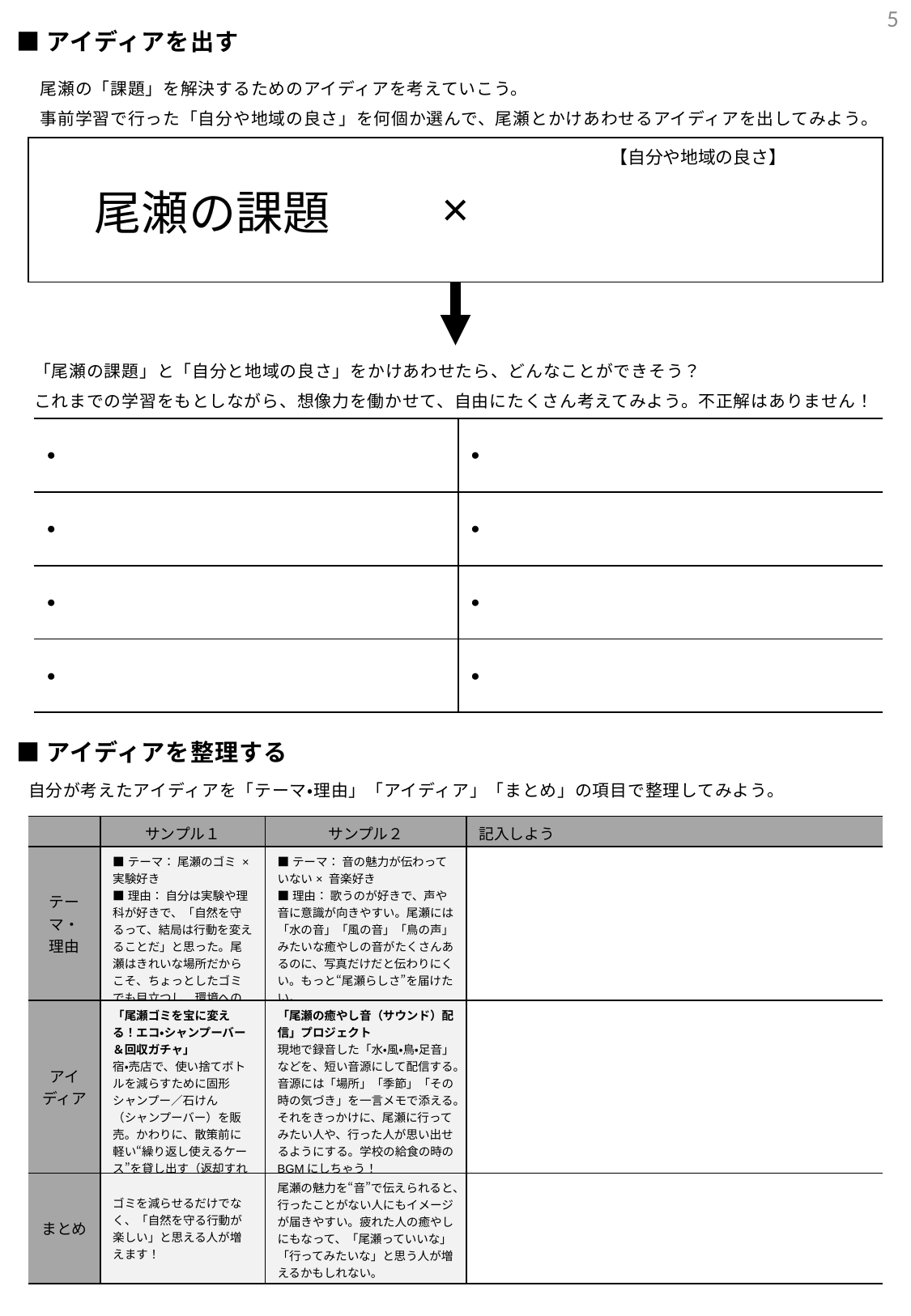

5
■アイディアを出す
尾瀬の「課題」を解決するためのアイディアを考えていこう。
事前学習で行った「自分や地域の良さ」を何個か選んで、尾瀬とかけあわせるアイディアを出してみよう。
| 尾瀬の課題 | × | 【自分や地域の良さ】 |
| --- | --- | --- |
「尾瀬の課題」と「自分と地域の良さ」をかけあわせたら、どんなことができそう？
これまでの学習をもとしながら、想像力を働かせて、自由にたくさん考えてみよう。不正解はありません！
| ● | ● |
| --- | --- |
| ● | ● |
| ● | ● |
| ● | ● |
■アイディアを整理する
自分が考えたアイディアを「テーマ・理由」「アイディア」「まとめ」の項目で整理してみよう。
|  | サンプル１ | サンプル２ | 記入しよう |
| --- | --- | --- | --- |
| テーマ・ 理由 | ■テーマ： 尾瀬のゴミ × 実験好き ■理由： 自分は実験や理科が好きで、「自然を守るって、結局は行動を変えることだ」と思った。尾瀬はきれいな場所だからこそ、ちょっとしたゴミでも目立つし、環境への負担を減らしたい。 | ■テーマ： 音の魅力が伝わっていない× 音楽好き ■理由： 歌うのが好きで、声や音に意識が向きやすい。尾瀬には「水の音」「風の音」「鳥の声」みたいな癒やしの音がたくさんあるのに、写真だけだと伝わりにくい。もっと“尾瀬らしさ”を届けたい。 |  |
| アイディア | 「尾瀬ゴミを宝に変える！エコ・シャンプーバー＆回収ガチャ」 宿・売店で、使い捨てボトルを減らすために固形シャンプー／石けん（シャンプーバー）を販売。かわりに、散策前に軽い“繰り返し使えるケース”を貸し出す（返却すればOK）。 | 「尾瀬の癒やし音（サウンド）配信」プロジェクト 現地で録音した「水・風・鳥・足音」などを、短い音源にして配信する。音源には「場所」「季節」「その時の気づき」を一言メモで添える。それをきっかけに、尾瀬に行ってみたい人や、行った人が思い出せるようにする。学校の給食の時のBGMにしちゃう！ |  |
| まとめ | ゴミを減らせるだけでなく、「自然を守る行動が楽しい」と思える人が増えます！ | 尾瀬の魅力を“音”で伝えられると、行ったことがない人にもイメージが届きやすい。疲れた人の癒やしにもなって、「尾瀬っていいな」「行ってみたいな」と思う人が増えるかもしれない。 |  |